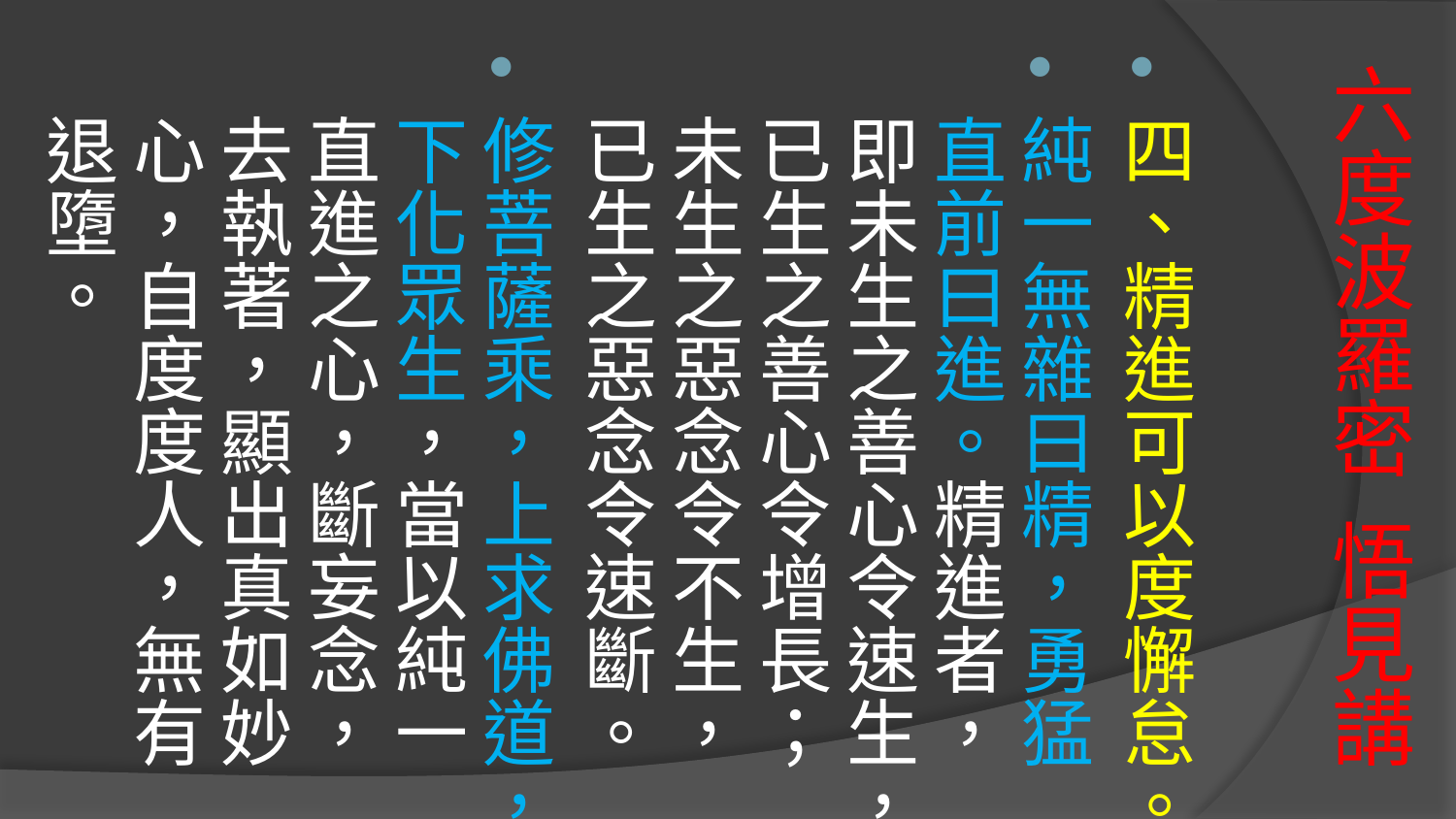

四、精進可以度懈怠。
純一無雜曰精，勇猛直前曰進。精進者，即未生之善心令速生，已生之善心令增長；未生之惡念令不生，已生之惡念令速斷。
修菩薩乘，上求佛道，下化眾生，當以純一直進之心，斷妄念，去執著，顯出真如妙心，自度度人，無有退墮。
# 六度波羅密  悟見講